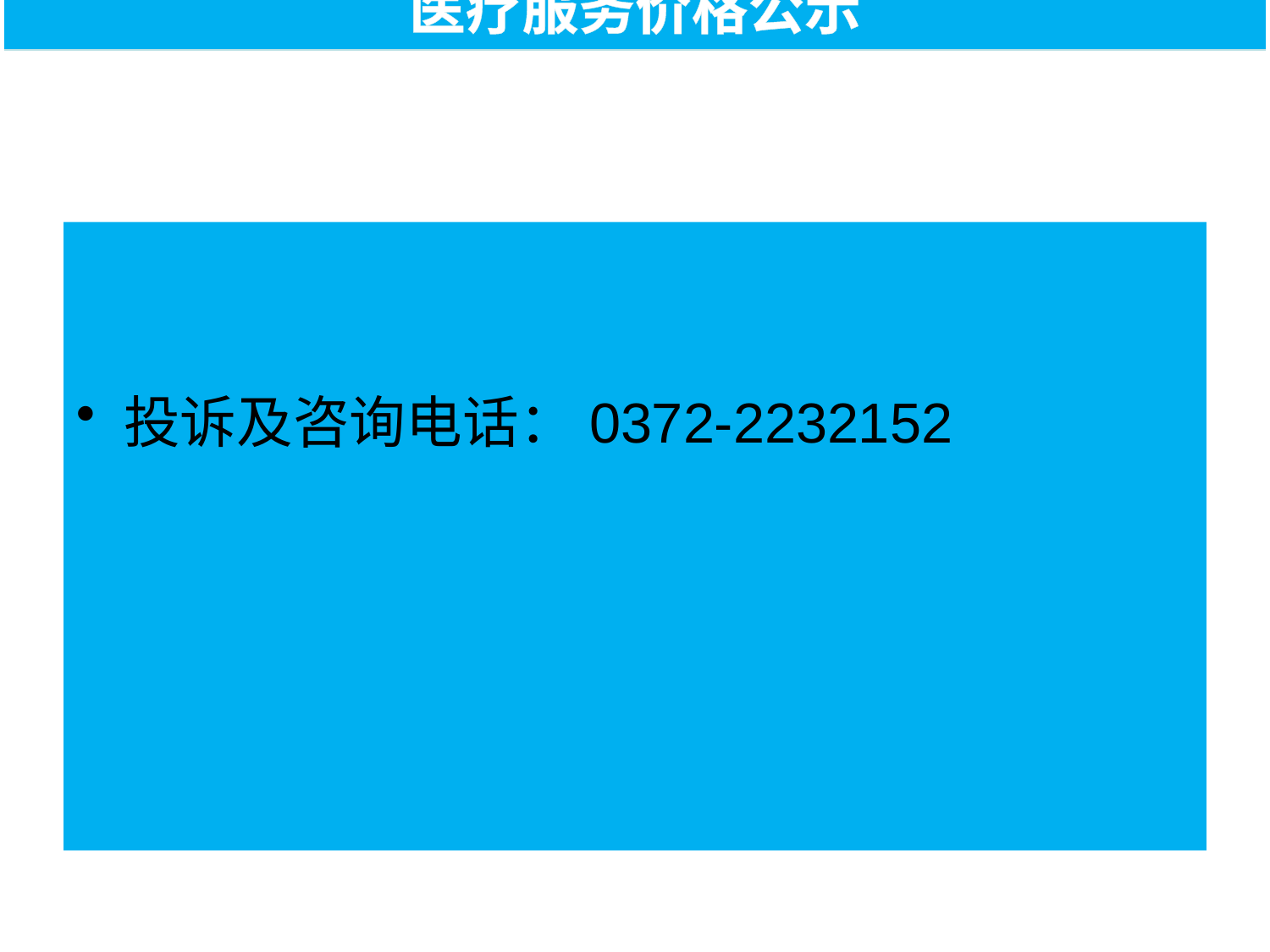

| 医疗服务价格公示 |
| --- |
#

投诉及咨询电话：0372-2232152